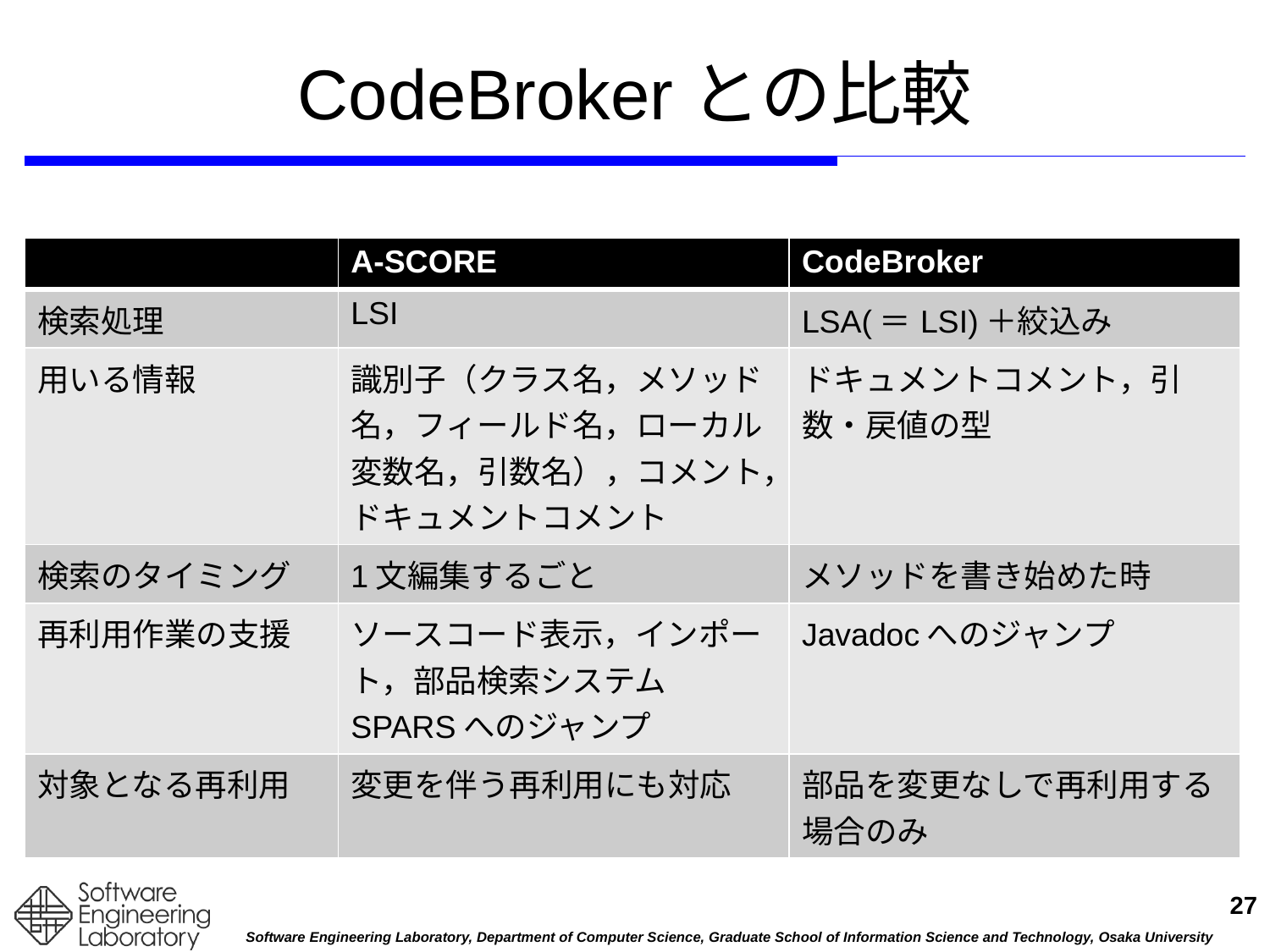

# CodeBrokerとの比較
|  | A-SCORE | CodeBroker |
| --- | --- | --- |
| 検索処理 | LSI | LSA(＝LSI)＋絞込み |
| 用いる情報 | 識別子（クラス名，メソッド名，フィールド名，ローカル変数名，引数名），コメント，ドキュメントコメント | ドキュメントコメント，引数・戻値の型 |
| 検索のタイミング | 1文編集するごと | メソッドを書き始めた時 |
| 再利用作業の支援 | ソースコード表示，インポート，部品検索システムSPARSへのジャンプ | Javadocへのジャンプ |
| 対象となる再利用 | 変更を伴う再利用にも対応 | 部品を変更なしで再利用する場合のみ |